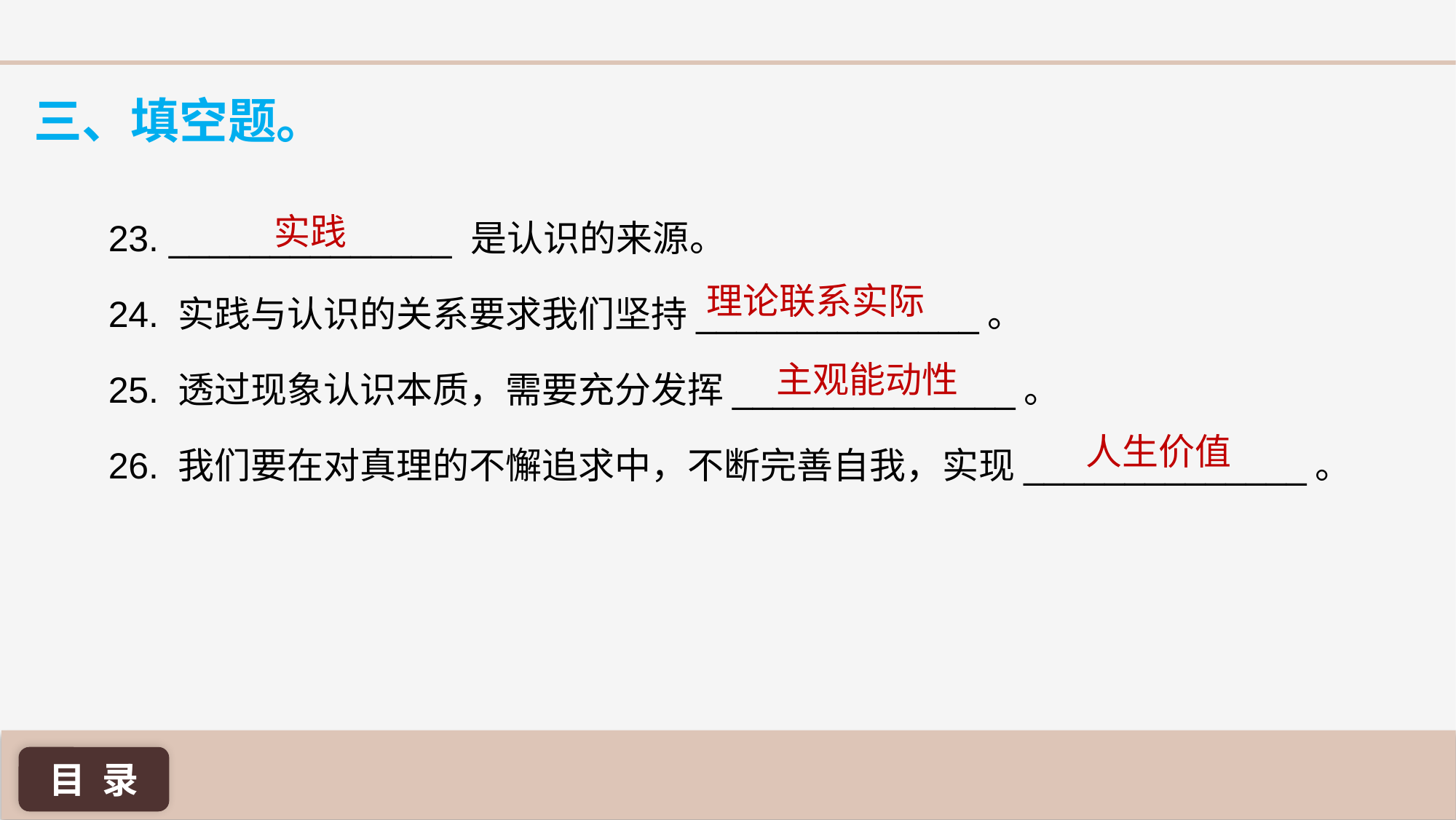

三、填空题。
23. ______________ 是认识的来源。
24. 实践与认识的关系要求我们坚持______________。
25. 透过现象认识本质，需要充分发挥______________。
26. 我们要在对真理的不懈追求中，不断完善自我，实现______________。
实践
理论联系实际
主观能动性
人生价值